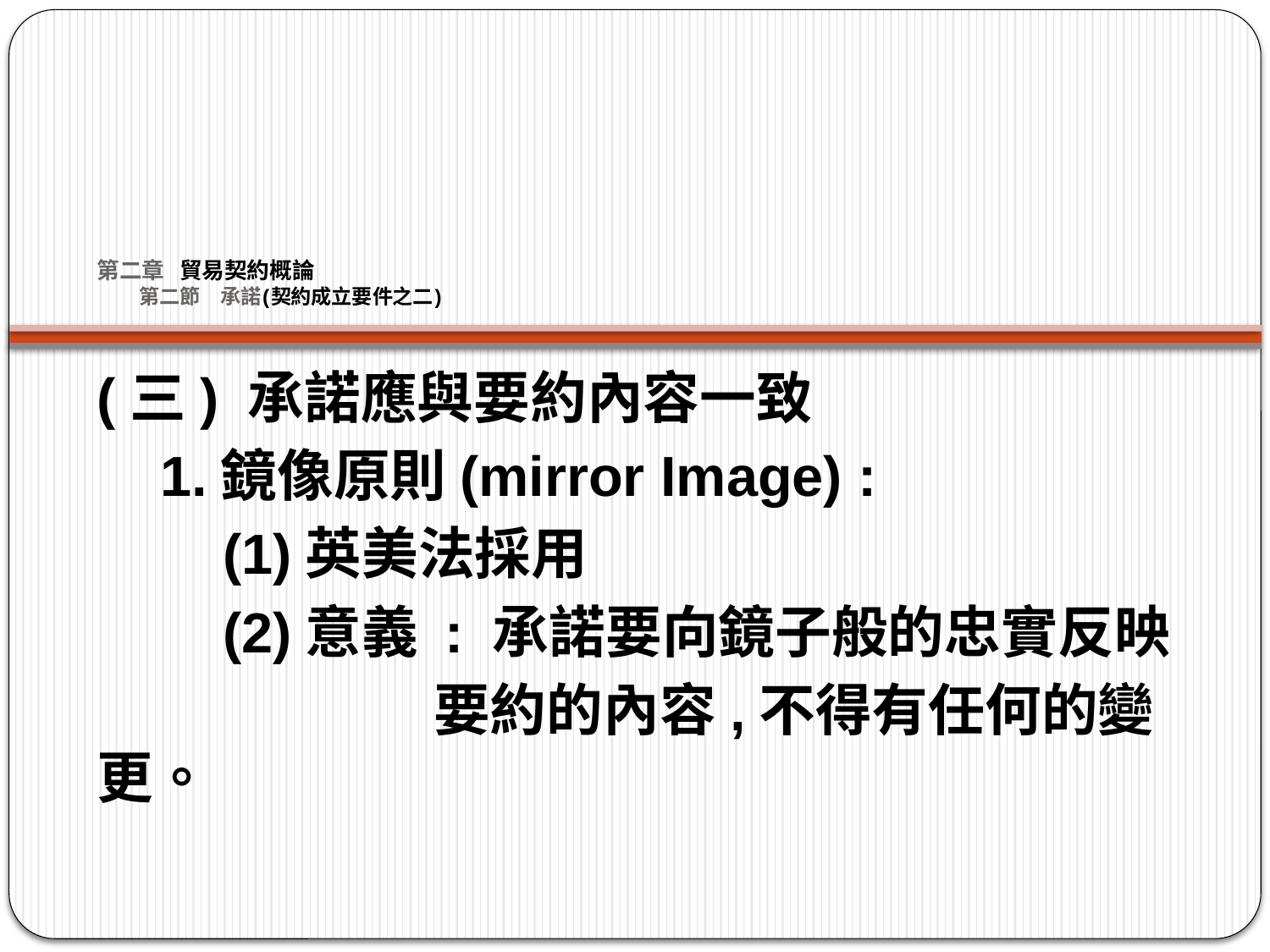

# 第二章   貿易契約概論 第二節　承諾(契約成立要件之二)
(三) 承諾應與要約內容一致
    1.鏡像原則(mirror Image) :
        (1)英美法採用
        (2)意義 : 承諾要向鏡子般的忠實反映
                         要約的內容,不得有任何的變更。